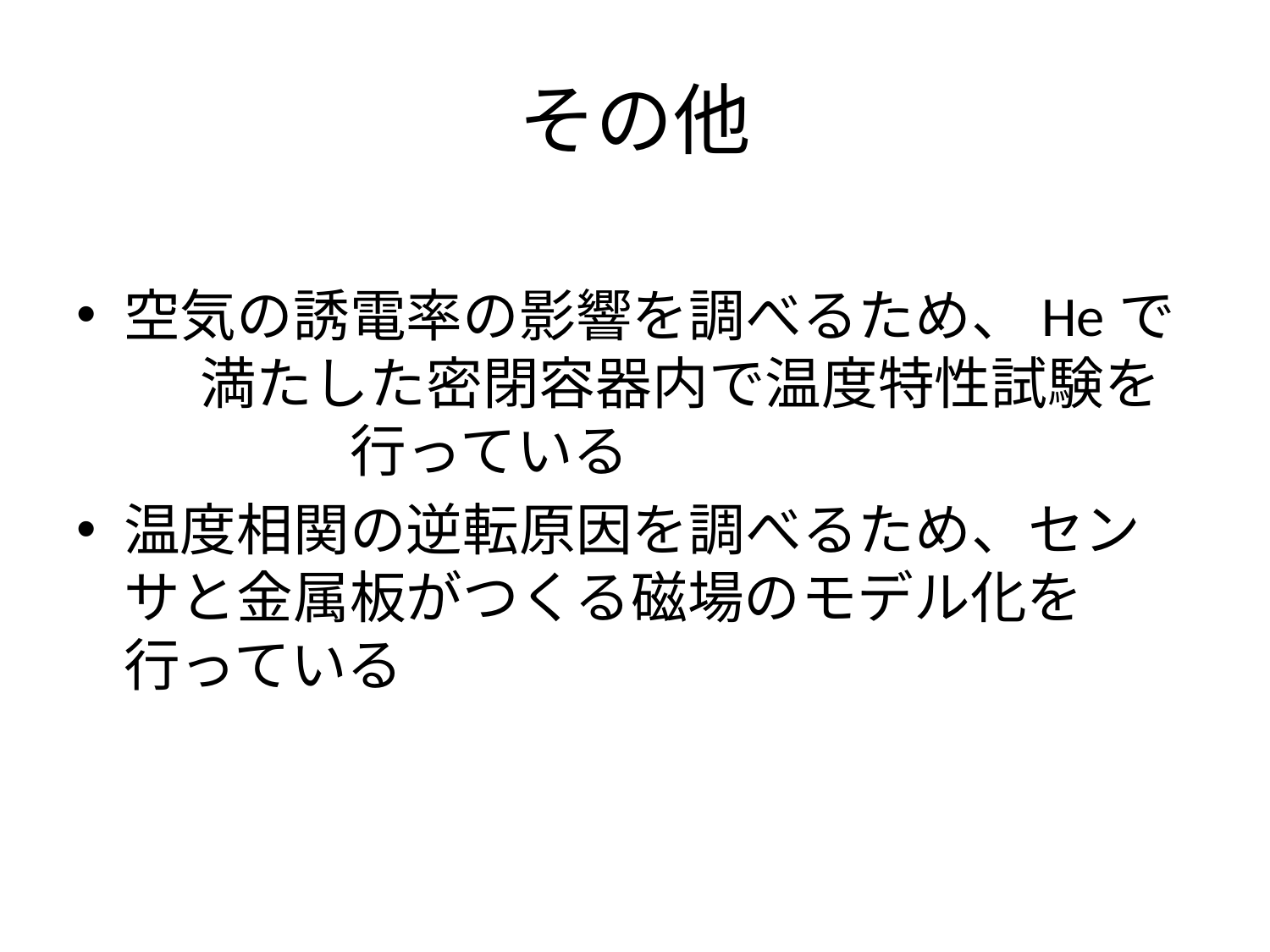

# その他
空気の誘電率の影響を調べるため、Heで        満たした密閉容器内で温度特性試験を　　　　行っている
温度相関の逆転原因を調べるため、センサと金属板がつくる磁場のモデル化を行っている